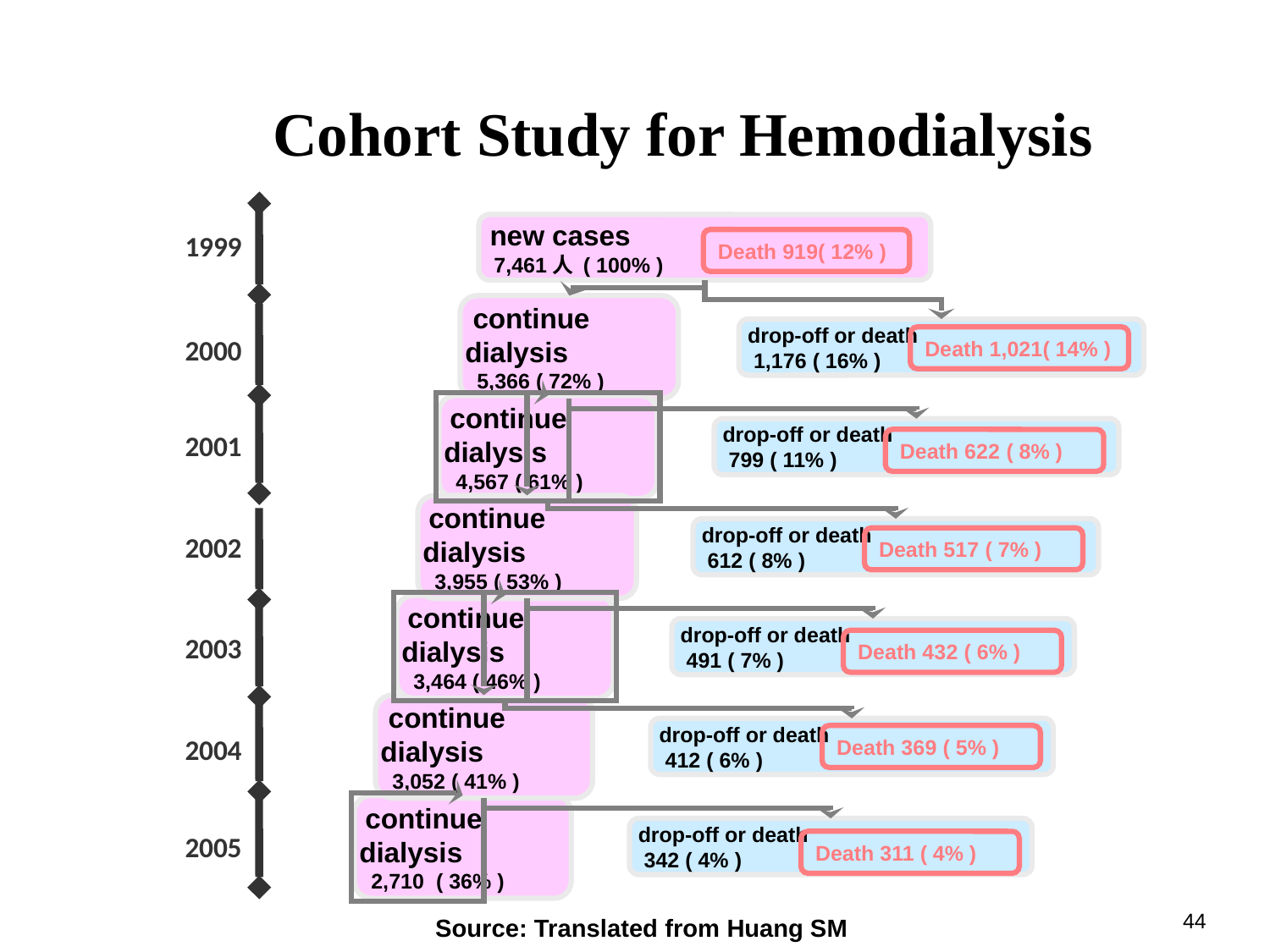

Cohort Study for Hemodialysis

 new cases
  7,461人 ( 100% )
1999
Death 919( 12% )

 continue dialysis
  5,366 ( 72% )
 drop-off or death
  1,176 ( 16% )
Death 1,021( 14% )
2000

 continue dialysis
  4,567 ( 61% )
 drop-off or death
  799 ( 11% )
2001
Death 622 ( 8% )

 continue dialysis
  3,955 ( 53% )
 drop-off or death
  612 ( 8% )
Death 517 ( 7% )
2002

 continue dialysis
  3,464 ( 46% )
 drop-off or death
  491 ( 7% )
Death 432 ( 6% )
2003

 continue dialysis
  3,052 ( 41% )
 drop-off or death
  412 ( 6% )
Death 369 ( 5% )
2004

 continue dialysis
  2,710  ( 36% )
 drop-off or death
  342 ( 4% )
2005
Death 311 ( 4% )
44
Source: Translated from Huang SM